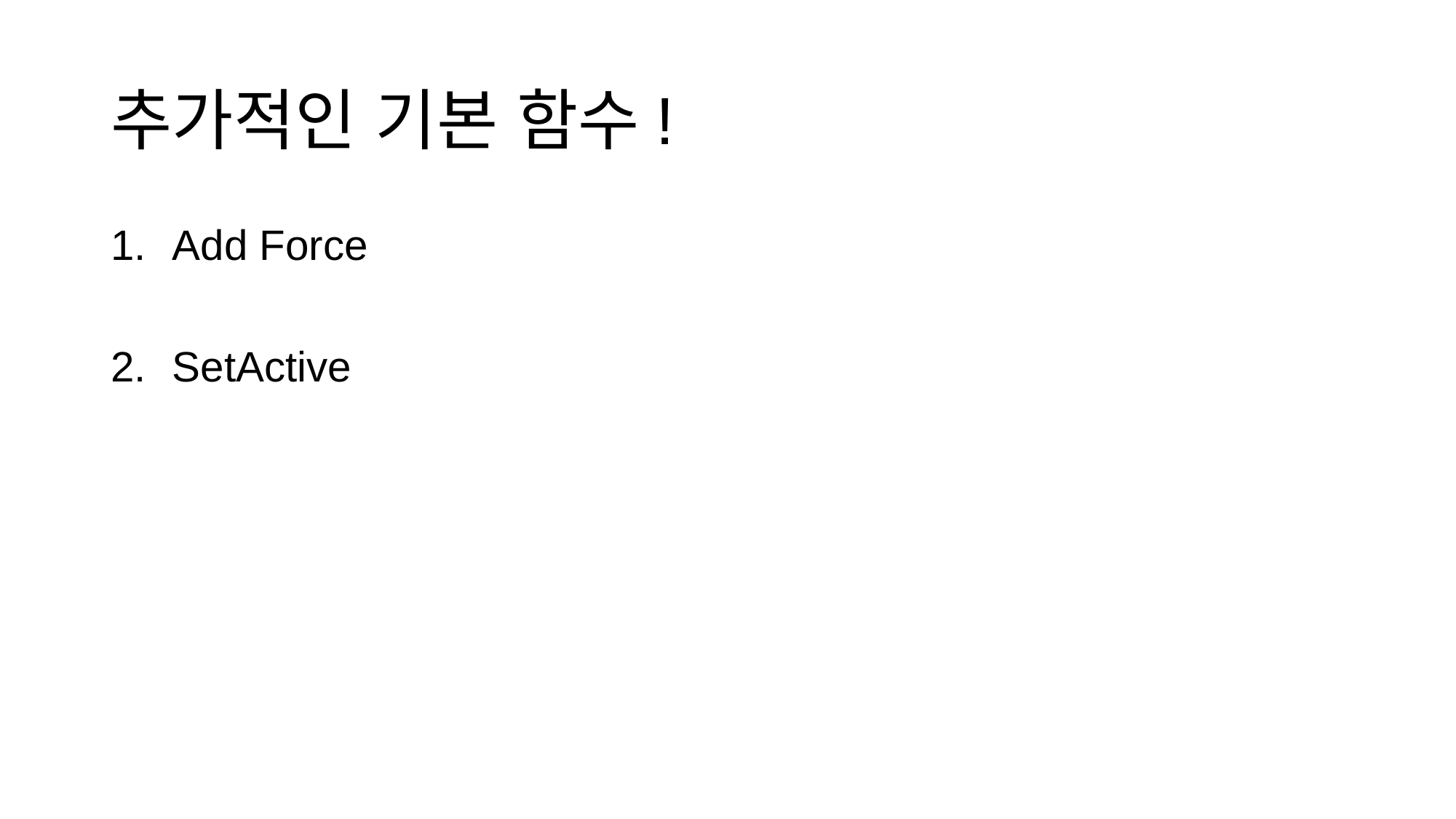

# 추가적인 기본 함수!
Add Force

SetActive